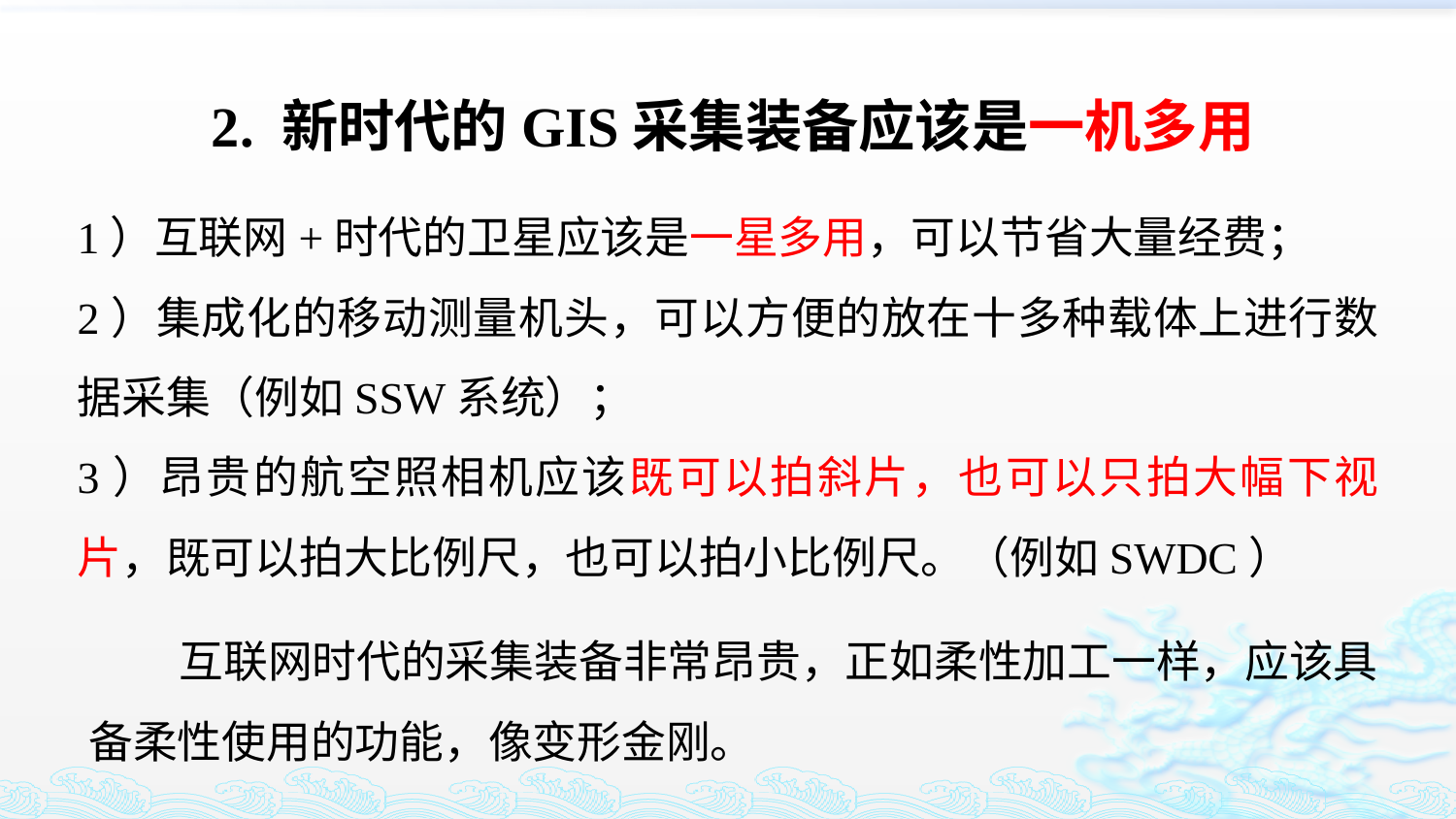

2. 新时代的GIS采集装备应该是一机多用
1）互联网+时代的卫星应该是一星多用，可以节省大量经费；
2）集成化的移动测量机头，可以方便的放在十多种载体上进行数据采集（例如SSW系统）；
3）昂贵的航空照相机应该既可以拍斜片，也可以只拍大幅下视片，既可以拍大比例尺，也可以拍小比例尺。（例如SWDC）
        互联网时代的采集装备非常昂贵，正如柔性加工一样，应该具备柔性使用的功能，像变形金刚。